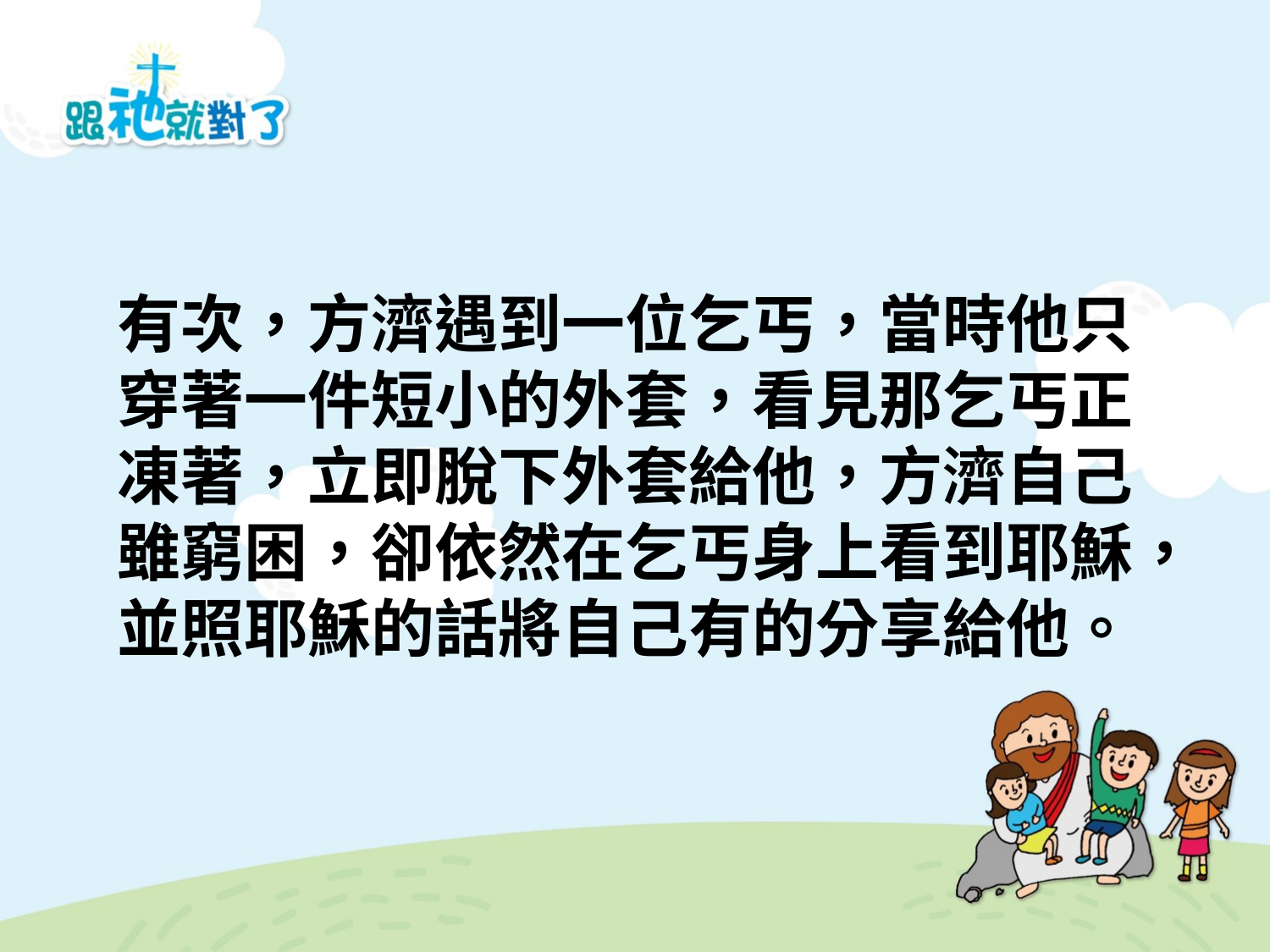

有次，方濟遇到一位乞丐，當時他只穿著一件短小的外套，看見那乞丐正凍著，立即脫下外套給他，方濟自己雖窮困，卻依然在乞丐身上看到耶穌，並照耶穌的話將自己有的分享給他。